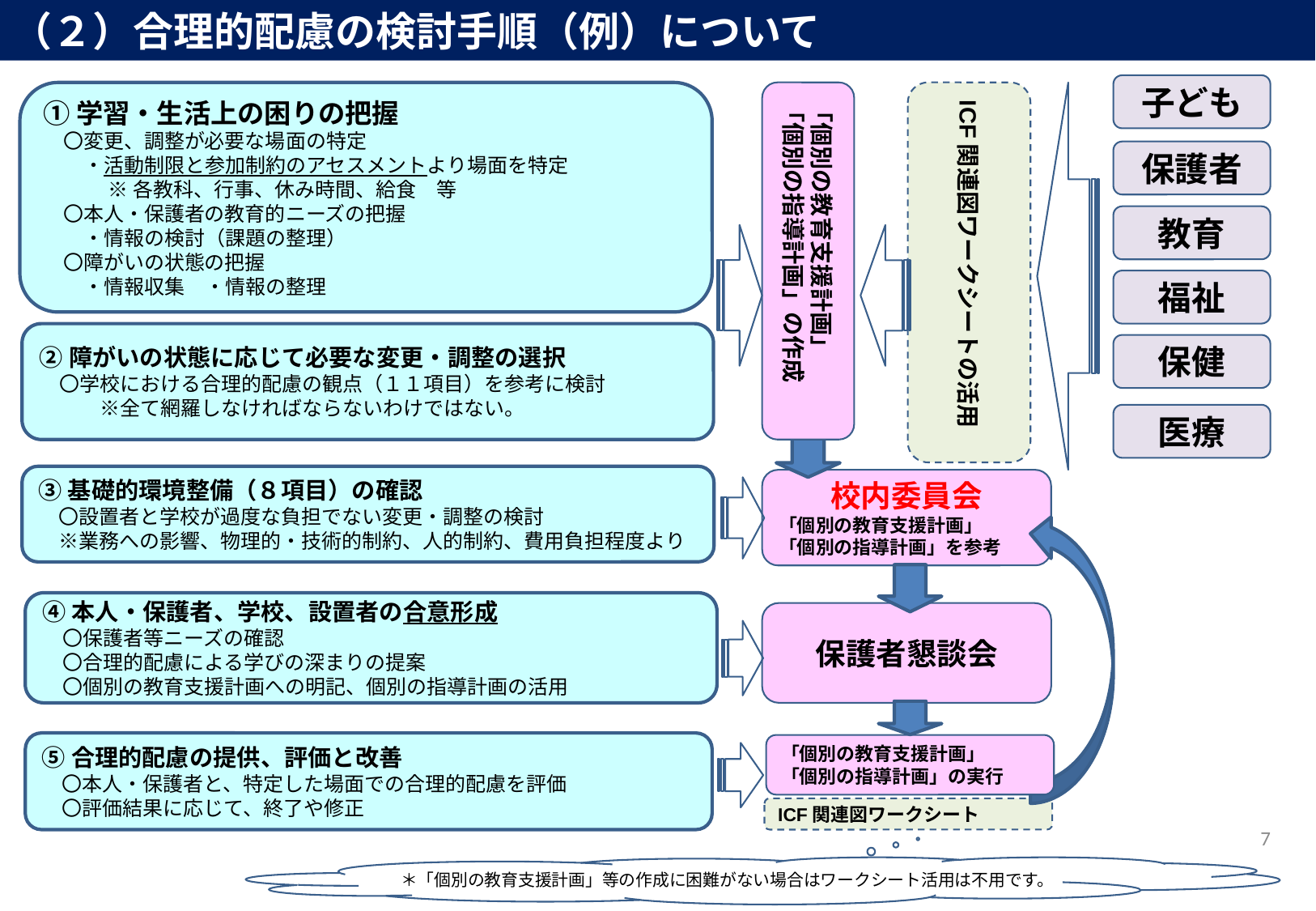

（２）合理的配慮の検討手順（例）について
子ども

①学習・生活上の困りの把握
　〇変更、調整が必要な場面の特定
　　・活動制限と参加制約のアセスメントより場面を特定
　　　 ※ 各教科、行事、休み時間、給食　等
　〇本人・保護者の教育的ニーズの把握
　　・情報の検討（課題の整理）
　〇障がいの状態の把握
　　・情報収集　・情報の整理
「個別の教育支援計画」
「個別の指導計画」の作成
ICF関連図ワークシートの活用
保護者
教育

福祉
②障がいの状態に応じて必要な変更・調整の選択
　〇学校における合理的配慮の観点（１１項目）を参考に検討
　　　※全て網羅しなければならないわけではない。
保健
医療

③基礎的環境整備（８項目）の確認
　〇設置者と学校が過度な負担でない変更・調整の検討
　※業務への影響、物理的・技術的制約、人的制約、費用負担程度より
校内委員会
「個別の教育支援計画」
「個別の指導計画」を参考

④本人・保護者、学校、設置者の合意形成
　〇保護者等ニーズの確認
　〇合理的配慮による学びの深まりの提案
　〇個別の教育支援計画への明記、個別の指導計画の活用
保護者懇談会

⑤合理的配慮の提供、評価と改善
　〇本人・保護者と、特定した場面での合理的配慮を評価
　〇評価結果に応じて、終了や修正
「個別の教育支援計画」
「個別の指導計画」の実行

ICF関連図ワークシート
7
＊「個別の教育支援計画」等の作成に困難がない場合はワークシート活用は不用です。